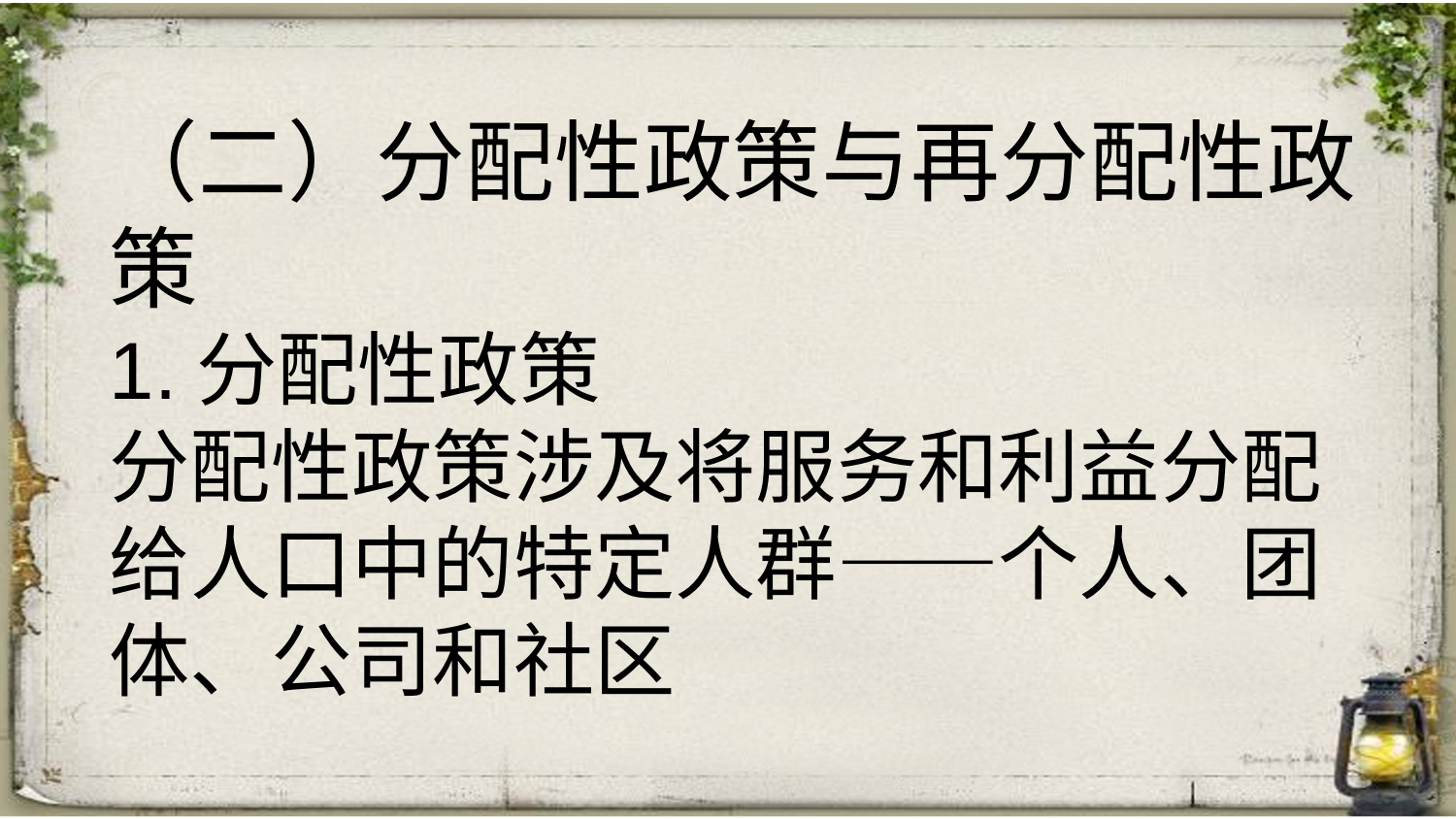

（二）分配性政策与再分配性政策
1.分配性政策
分配性政策涉及将服务和利益分配给人口中的特定人群——个人、团体、公司和社区